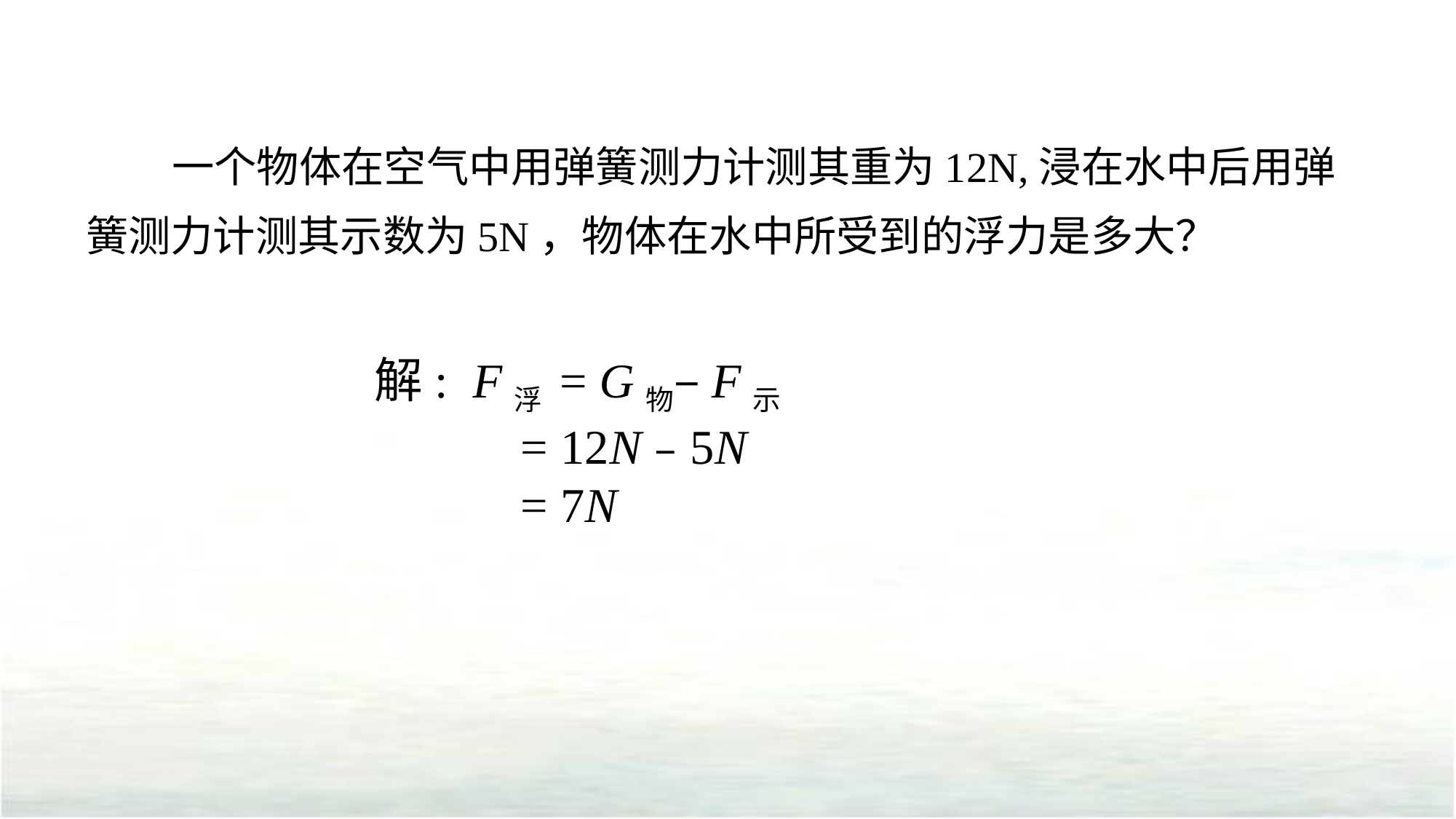

一个物体在空气中用弹簧测力计测其重为12N,浸在水中后用弹簧测力计测其示数为5N，物体在水中所受到的浮力是多大？
解:  F浮 = G物–F示
            = 12N﹣5N
            = 7N